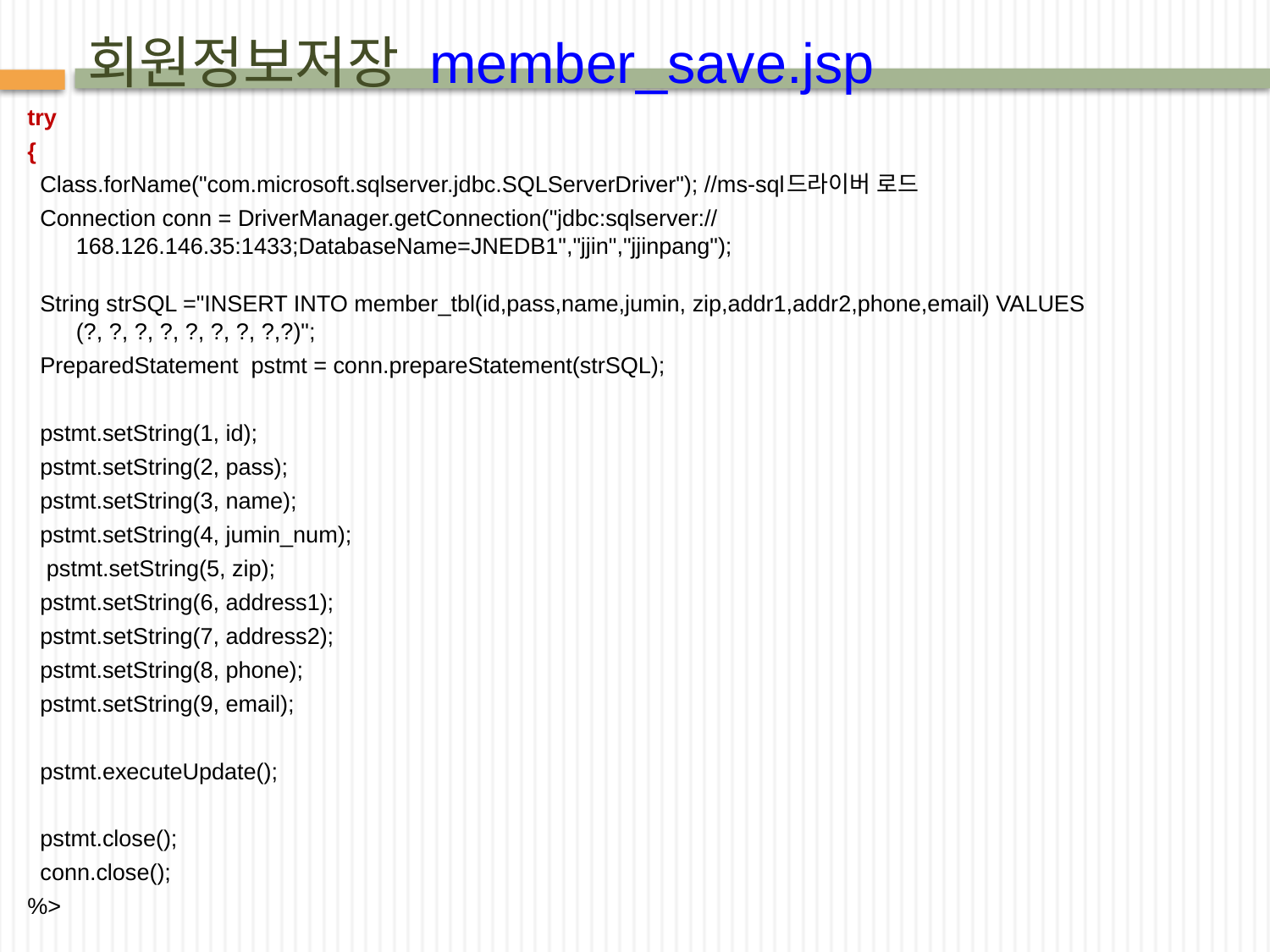

# 회원정보저장 member_save.jsp
try
{
  Class.forName("com.microsoft.sqlserver.jdbc.SQLServerDriver"); //ms-sql드라이버 로드
  Connection conn = DriverManager.getConnection("jdbc:sqlserver://168.126.146.35:1433;DatabaseName=JNEDB1","jjin","jjinpang");

  String strSQL ="INSERT INTO member_tbl(id,pass,name,jumin, zip,addr1,addr2,phone,email) VALUES (?, ?, ?, ?, ?, ?, ?, ?,?)";
  PreparedStatement  pstmt = conn.prepareStatement(strSQL);

  pstmt.setString(1, id);
  pstmt.setString(2, pass);
  pstmt.setString(3, name);
  pstmt.setString(4, jumin_num);
   pstmt.setString(5, zip);
  pstmt.setString(6, address1);
  pstmt.setString(7, address2);
  pstmt.setString(8, phone);
  pstmt.setString(9, email);

  pstmt.executeUpdate();

  pstmt.close();
  conn.close();
%>